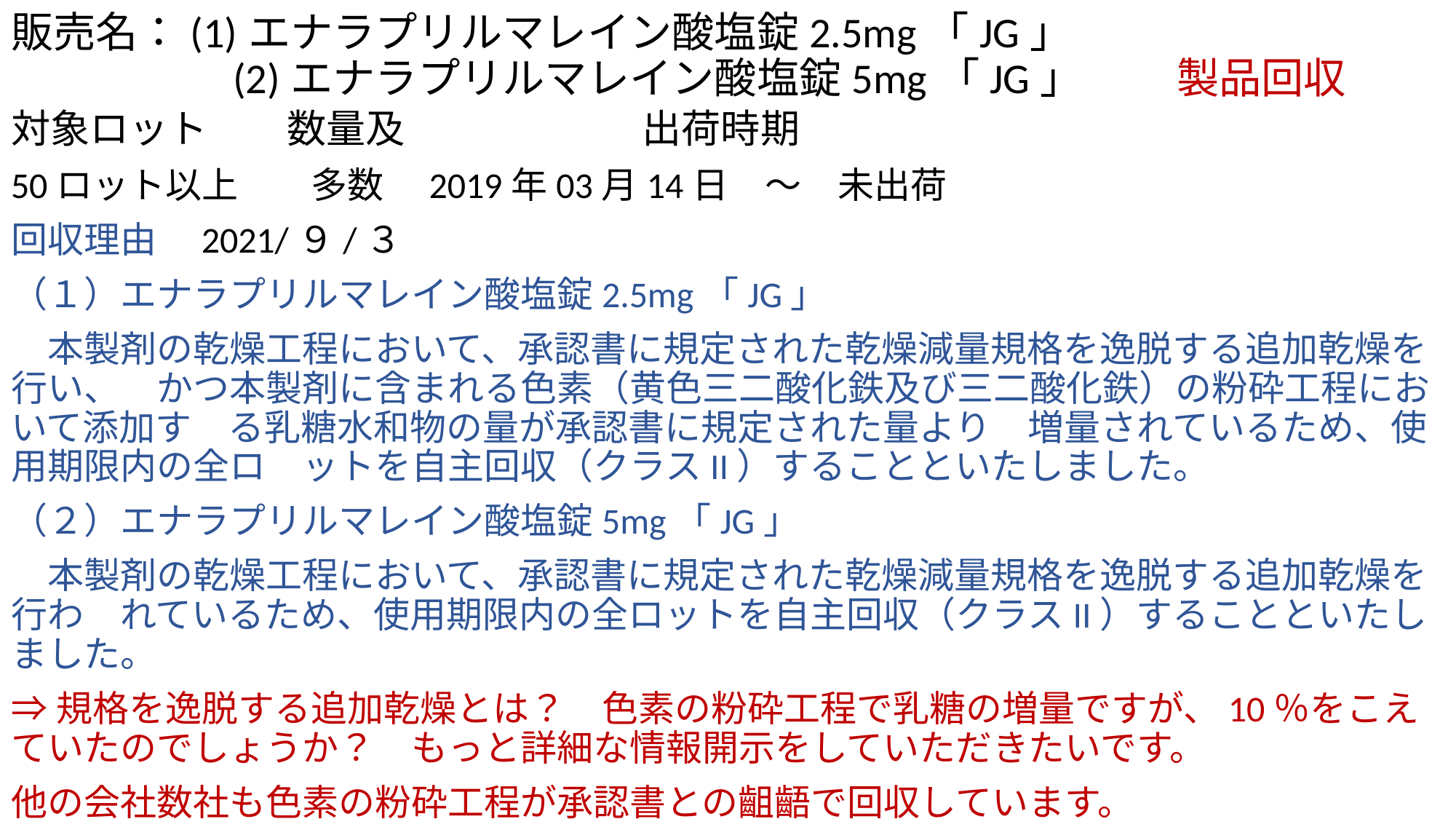

# 販売名：(1)エナラプリルマレイン酸塩錠2.5mg「JG」 　　　　　(2)エナラプリルマレイン酸塩錠5mg「JG」　 　製品回収
対象ロット　　数量及　　　　　　出荷時期
50ロット以上　　多数　2019年03月14日　～　未出荷
回収理由　2021/９/３
（１）エナラプリルマレイン酸塩錠2.5mg「JG」
　本製剤の乾燥工程において、承認書に規定された乾燥減量規格を逸脱する追加乾燥を行い、　かつ本製剤に含まれる色素（黄色三二酸化鉄及び三二酸化鉄）の粉砕工程において添加す　る乳糖水和物の量が承認書に規定された量より　増量されているため、使用期限内の全ロ　ットを自主回収（クラスII）することといたしました。
（２）エナラプリルマレイン酸塩錠5mg「JG」
　本製剤の乾燥工程において、承認書に規定された乾燥減量規格を逸脱する追加乾燥を行わ　れているため、使用期限内の全ロットを自主回収（クラスII）することといたしました。
⇒規格を逸脱する追加乾燥とは？　色素の粉砕工程で乳糖の増量ですが、10％をこえていたのでしょうか？　もっと詳細な情報開示をしていただきたいです。
他の会社数社も色素の粉砕工程が承認書との齟齬で回収しています。